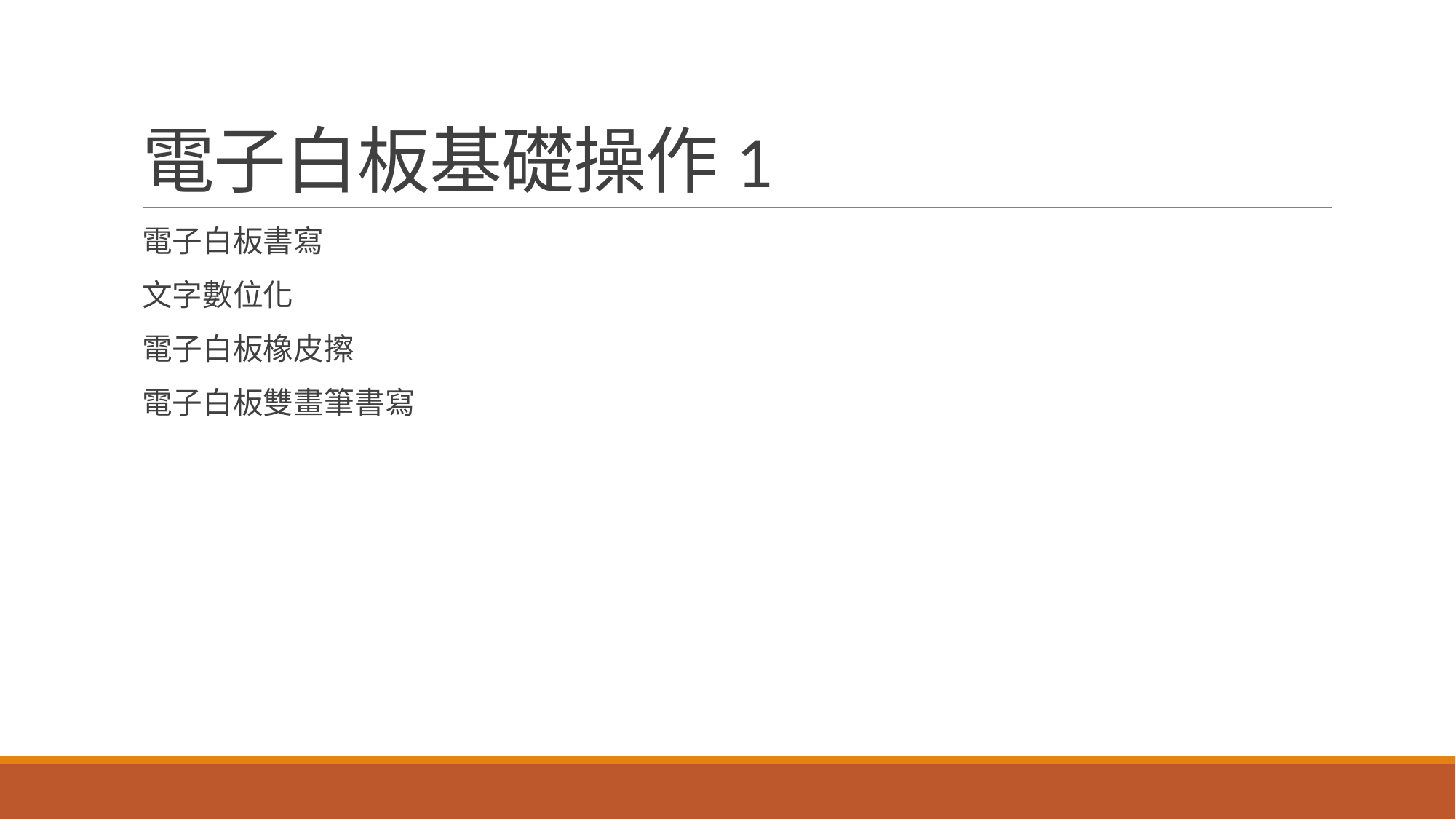

# 電子白板基礎操作1
電子白板書寫
文字數位化
電子白板橡皮擦
電子白板雙畫筆書寫